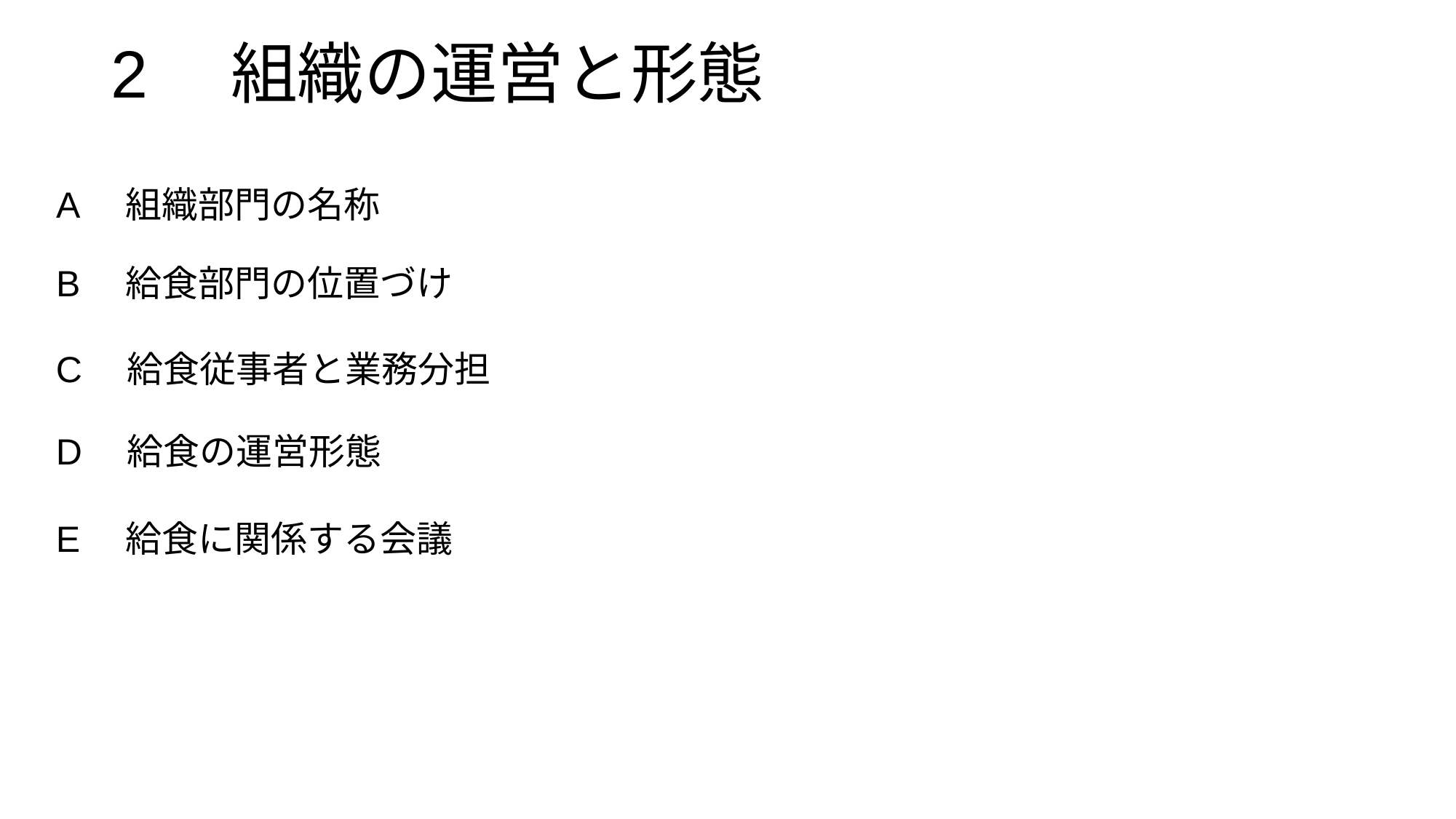

# 2　組織の運営と形態
A　組織部門の名称

B　給食部門の位置づけ

C　給食従事者と業務分担
D　給食の運営形態

E　給食に関係する会議